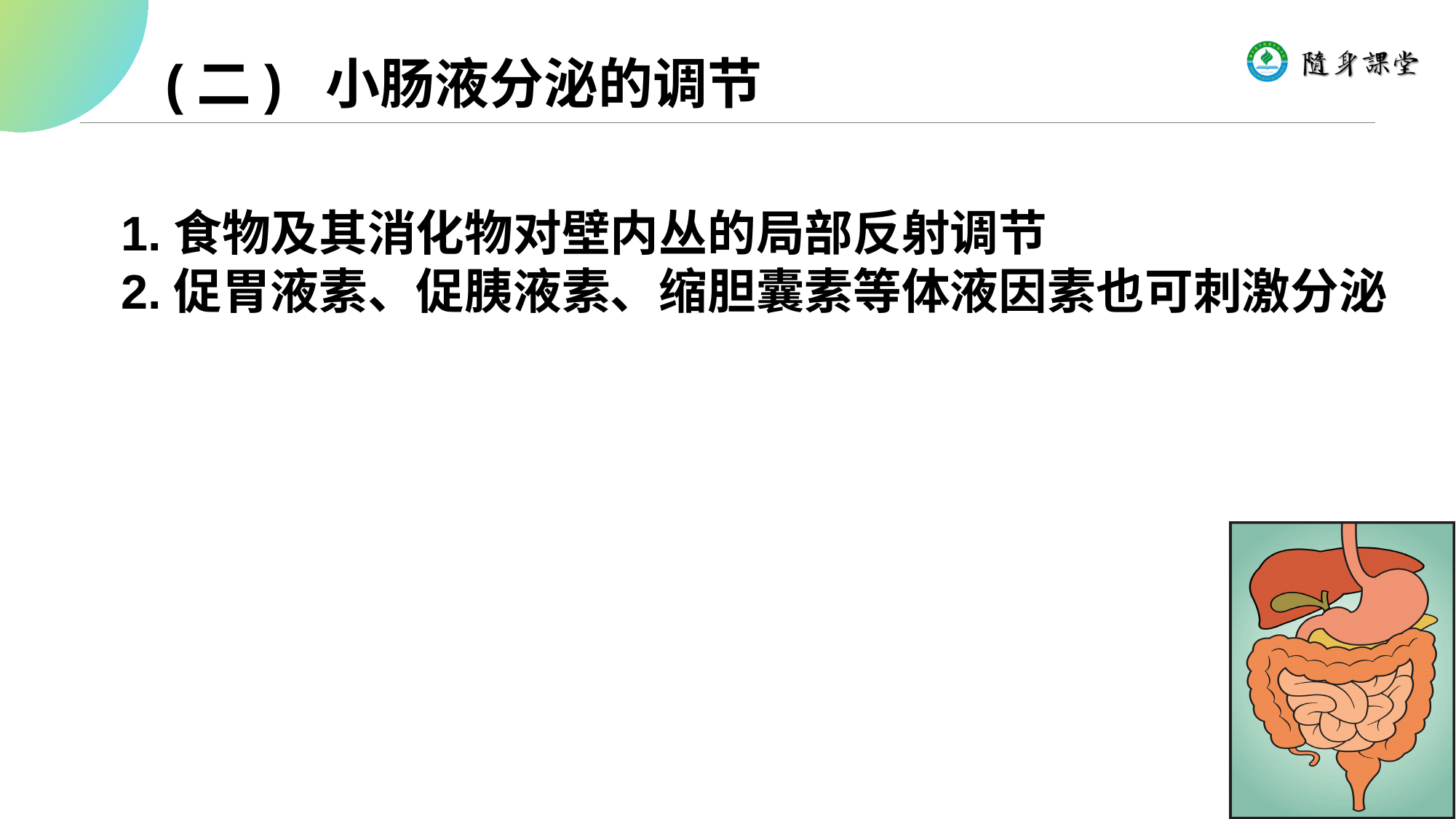

(二)  小肠液分泌的调节
1.食物及其消化物对壁内丛的局部反射调节
2.促胃液素、促胰液素、缩胆囊素等体液因素也可刺激分泌

37